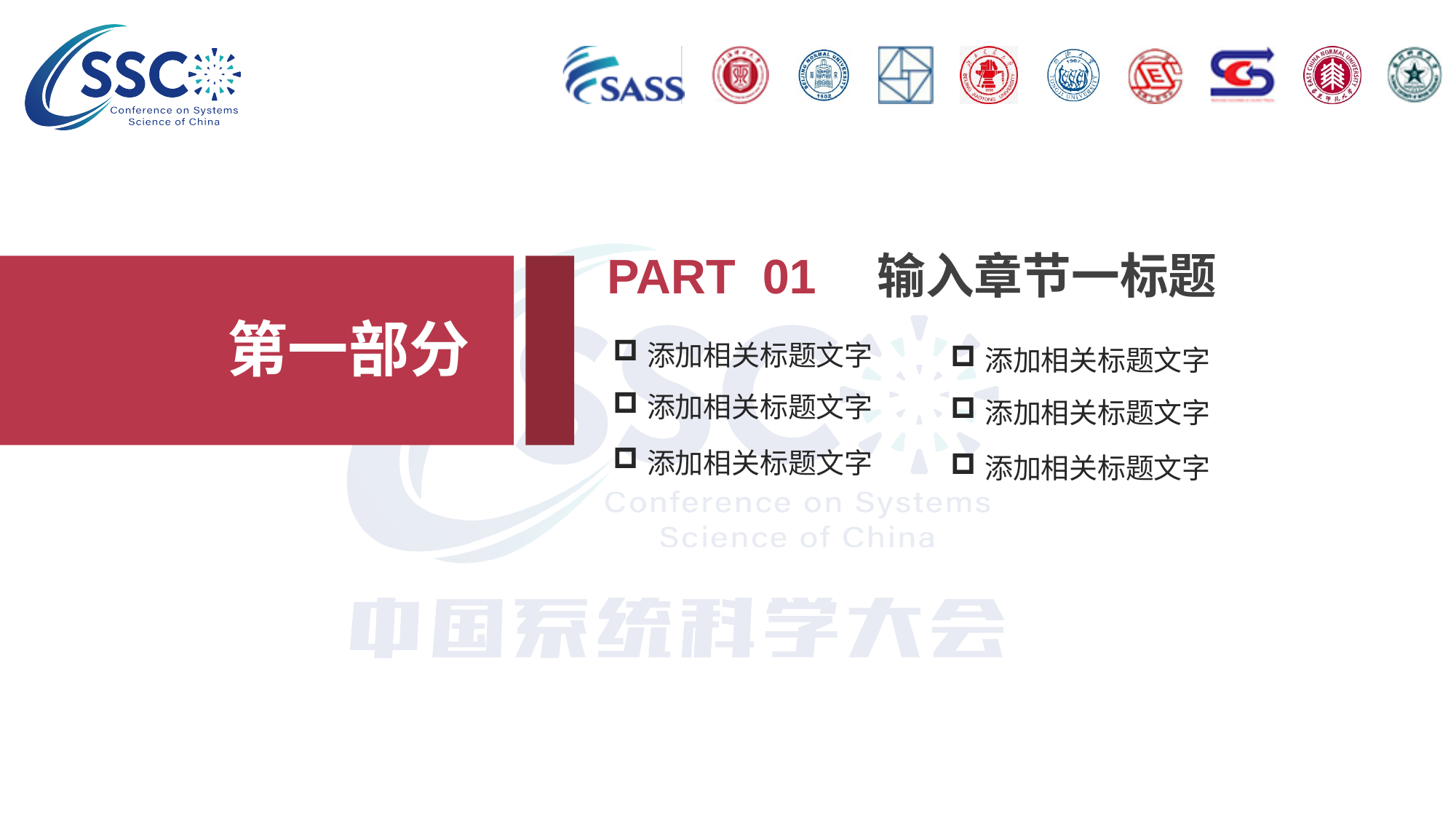

PART  01
输入章节一标题

第一部分
添加相关标题文字
添加相关标题文字
添加相关标题文字
添加相关标题文字
添加相关标题文字
添加相关标题文字